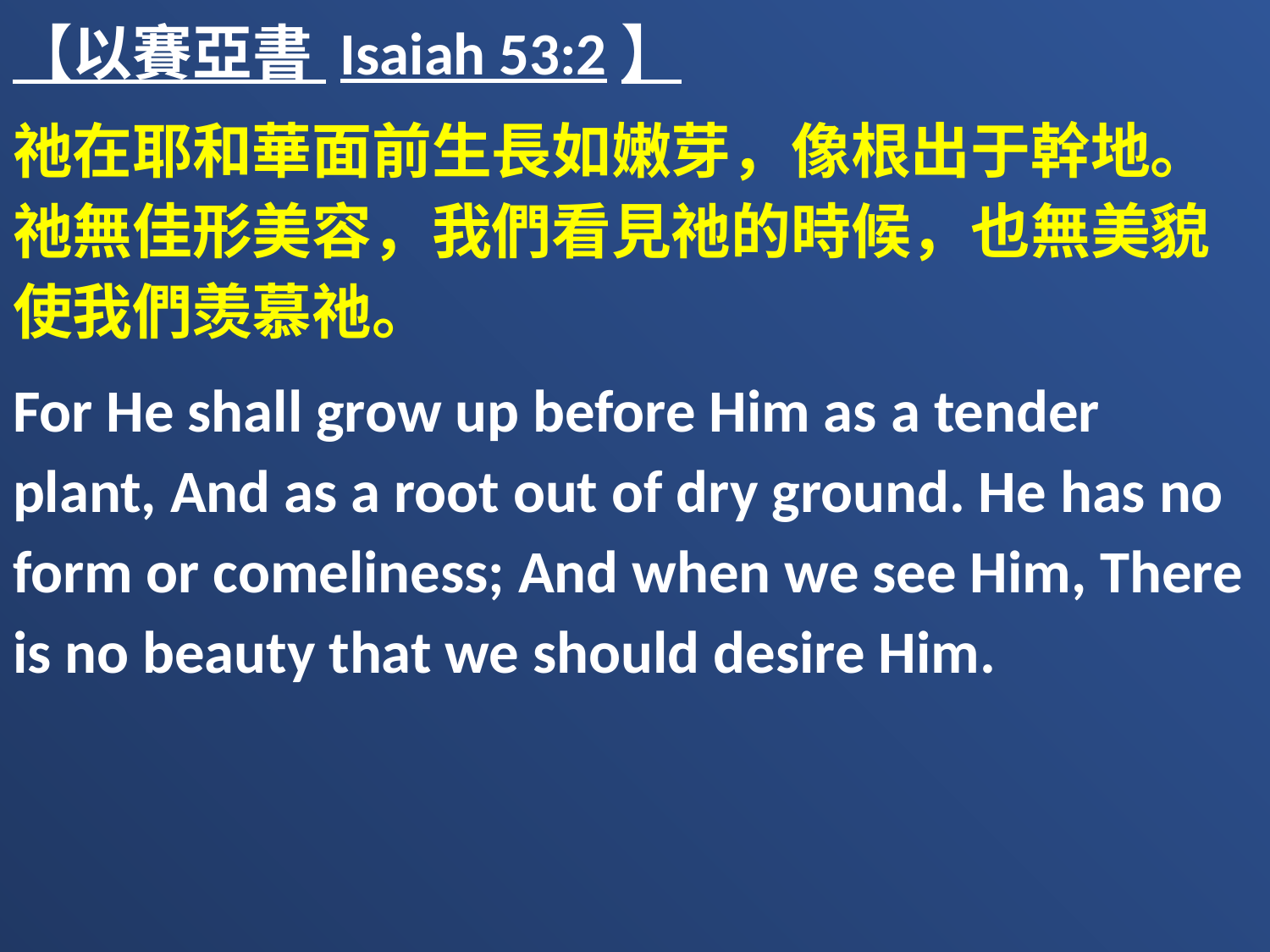

【以賽亞書 Isaiah 53:2】
祂在耶和華面前生長如嫩芽，像根出于幹地。祂無佳形美容，我們看見祂的時候，也無美貌使我們羡慕祂。
For He shall grow up before Him as a tender plant, And as a root out of dry ground. He has no form or comeliness; And when we see Him, There is no beauty that we should desire Him.